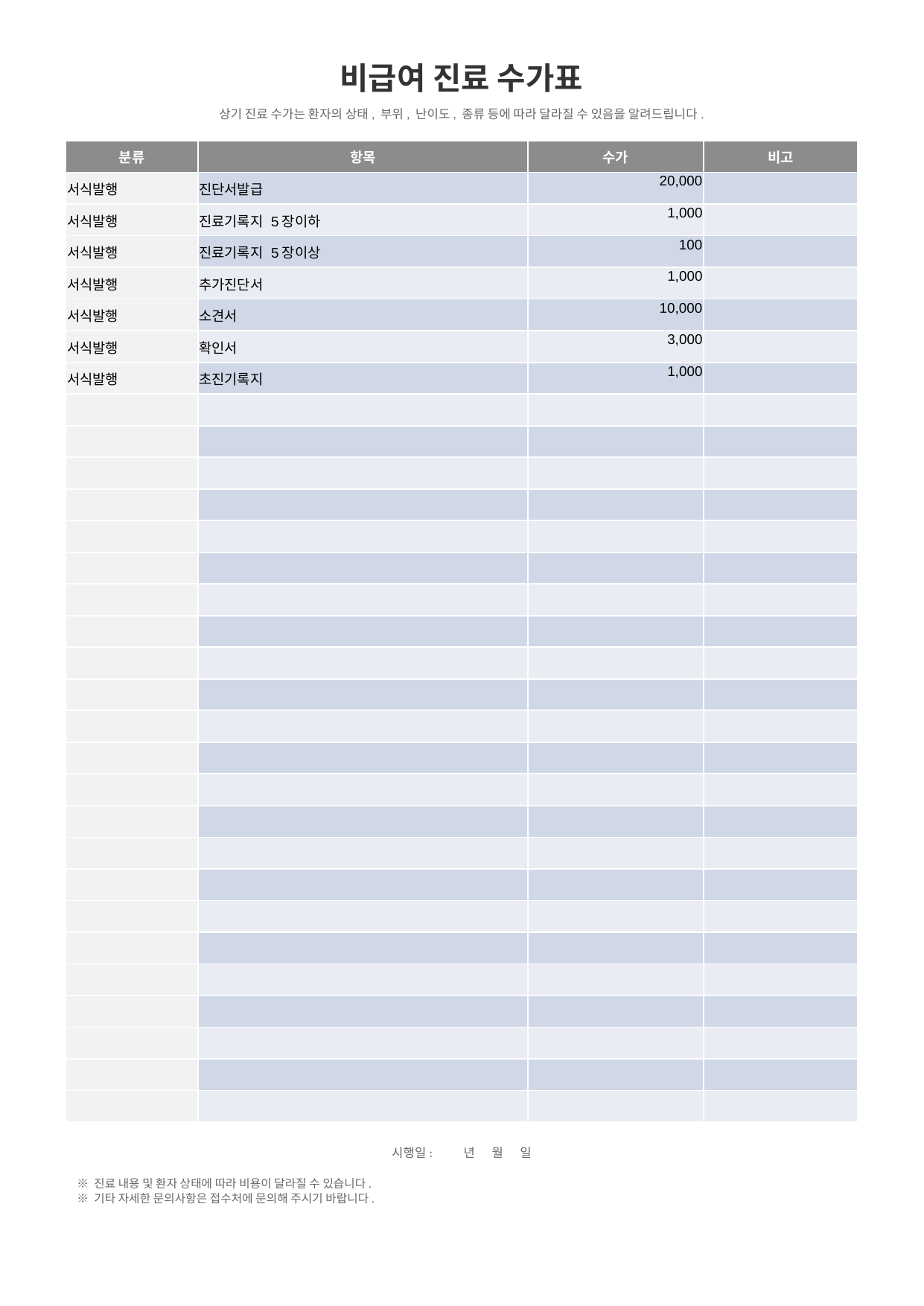

비급여 진료 수가표
상기 진료 수가는 환자의 상태, 부위, 난이도, 종류 등에 따라 달라질 수 있음을 알려드립니다.
| 분류 | 항목 | 수가 | 비고 |
| --- | --- | --- | --- |
| 서식발행 | 진단서발급 | 20,000 |  |
| 서식발행 | 진료기록지 5장이하 | 1,000 |  |
| 서식발행 | 진료기록지 5장이상 | 100 |  |
| 서식발행 | 추가진단서 | 1,000 |  |
| 서식발행 | 소견서 | 10,000 |  |
| 서식발행 | 확인서 | 3,000 |  |
| 서식발행 | 초진기록지 | 1,000 |  |
|  |  |  |  |
|  |  |  |  |
|  |  |  |  |
|  |  |  |  |
|  |  |  |  |
|  |  |  |  |
|  |  |  |  |
|  |  |  |  |
|  |  |  |  |
|  |  |  |  |
|  |  |  |  |
|  |  |  |  |
|  |  |  |  |
|  |  |  |  |
|  |  |  |  |
|  |  |  |  |
|  |  |  |  |
|  |  |  |  |
|  |  |  |  |
|  |  |  |  |
|  |  |  |  |
|  |  |  |  |
|  |  |  |  |
시행일:          년      월      일
※ 진료 내용 및 환자 상태에 따라 비용이 달라질 수 있습니다.
※ 기타 자세한 문의사항은 접수처에 문의해 주시기 바랍니다.